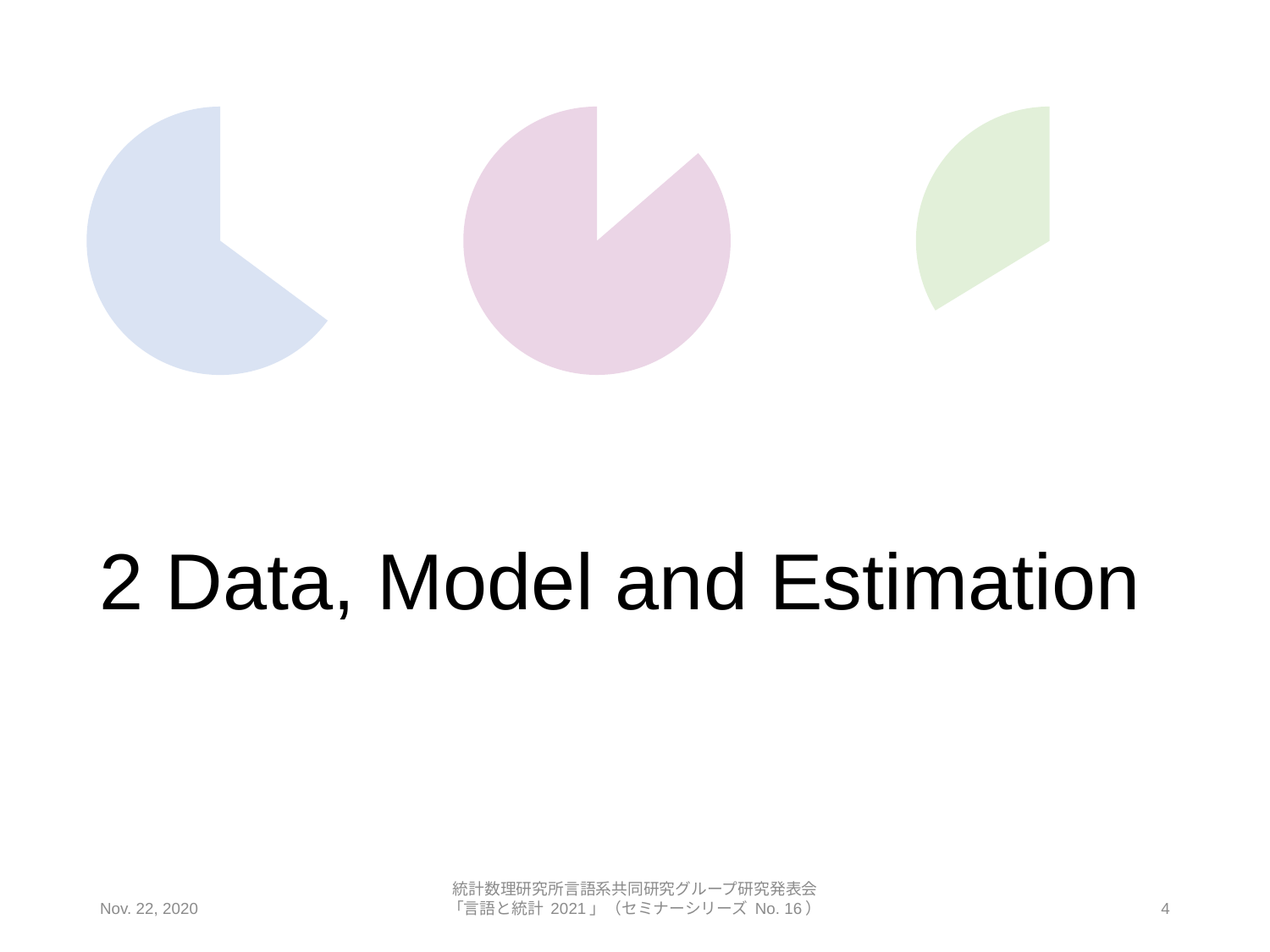

# 2 Data, Model and Estimation

Nov. 22, 2020
統計数理研究所言語系共同研究グループ研究発表会
「言語と統計 2021」（セミナーシリーズ No. 16）

4